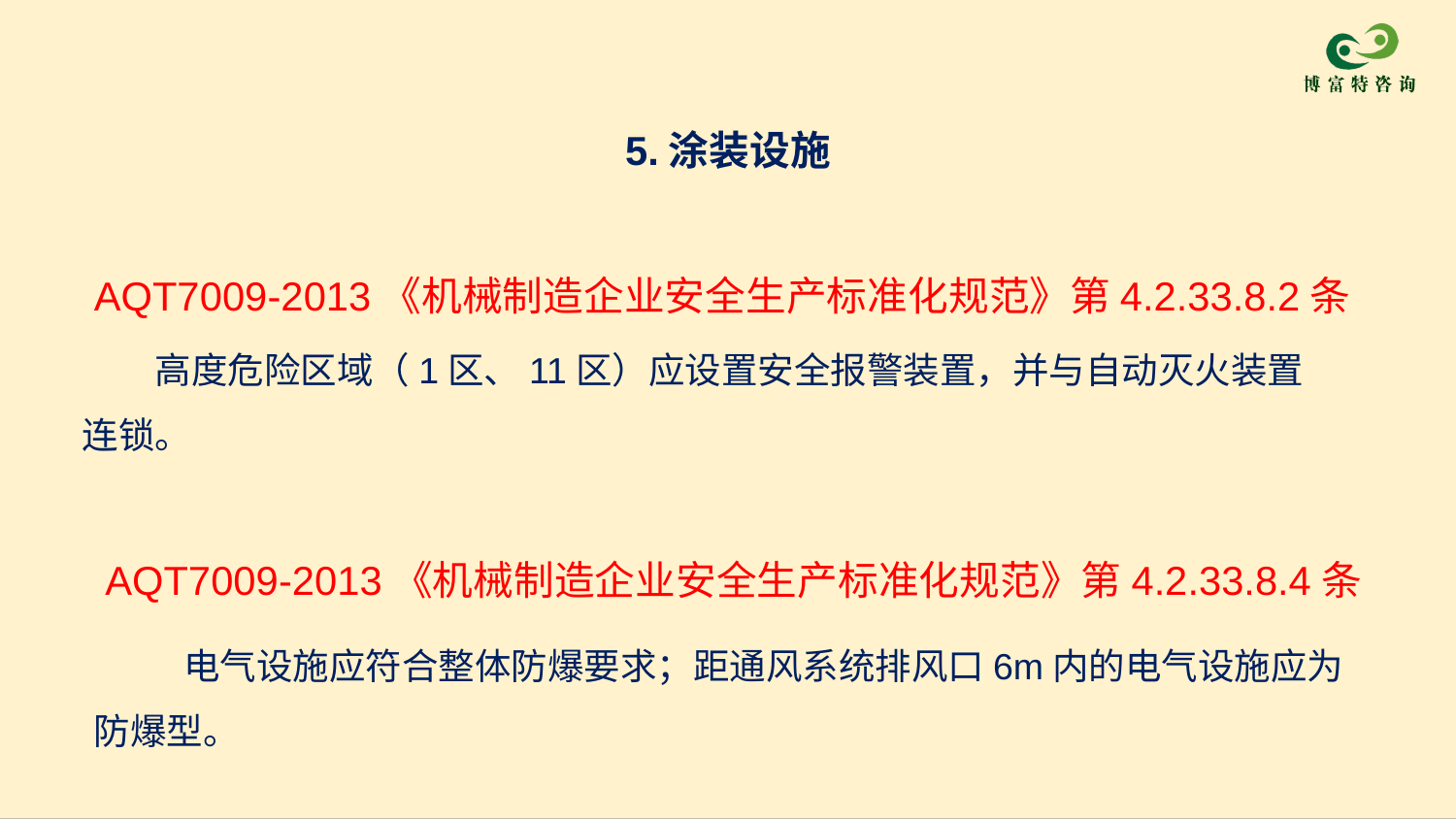

5.涂装设施
AQT7009-2013《机械制造企业安全生产标准化规范》第4.2.33.8.2条
高度危险区域（1区、11区）应设置安全报警装置，并与自动灭火装置连锁。
AQT7009-2013《机械制造企业安全生产标准化规范》第4.2.33.8.4条
 电气设施应符合整体防爆要求；距通风系统排风口6m内的电气设施应为防爆型。